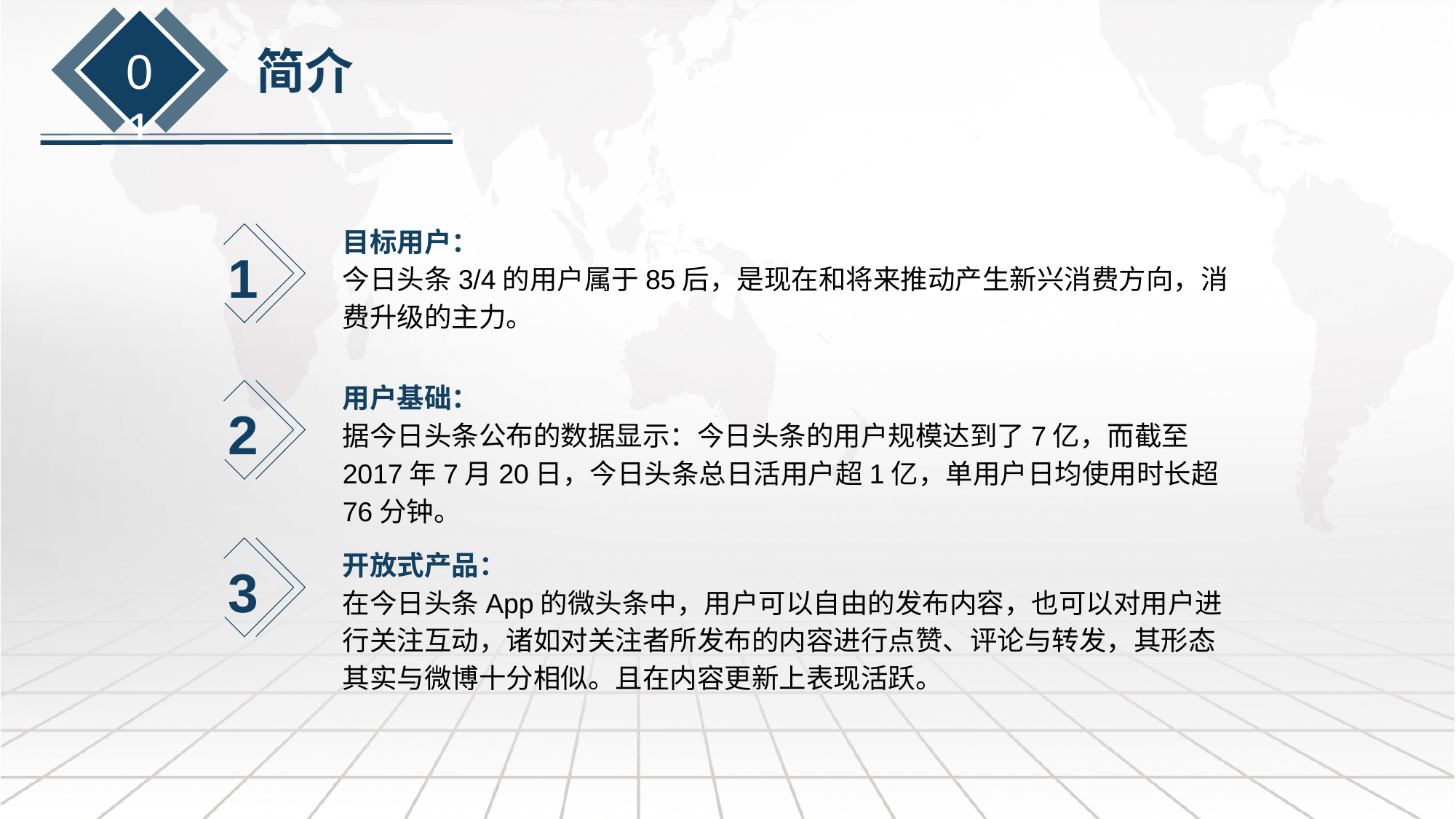

01
简介
1
目标用户：
今日头条3/4的用户属于85后，是现在和将来推动产生新兴消费方向，消费升级的主力。
2
用户基础：
据今日头条公布的数据显示：今日头条的用户规模达到了7亿，而截至2017年7月20日，今日头条总日活用户超1亿，单用户日均使用时长超76分钟。
3
开放式产品：
在今日头条App的微头条中，用户可以自由的发布内容，也可以对用户进行关注互动，诸如对关注者所发布的内容进行点赞、评论与转发，其形态其实与微博十分相似。且在内容更新上表现活跃。